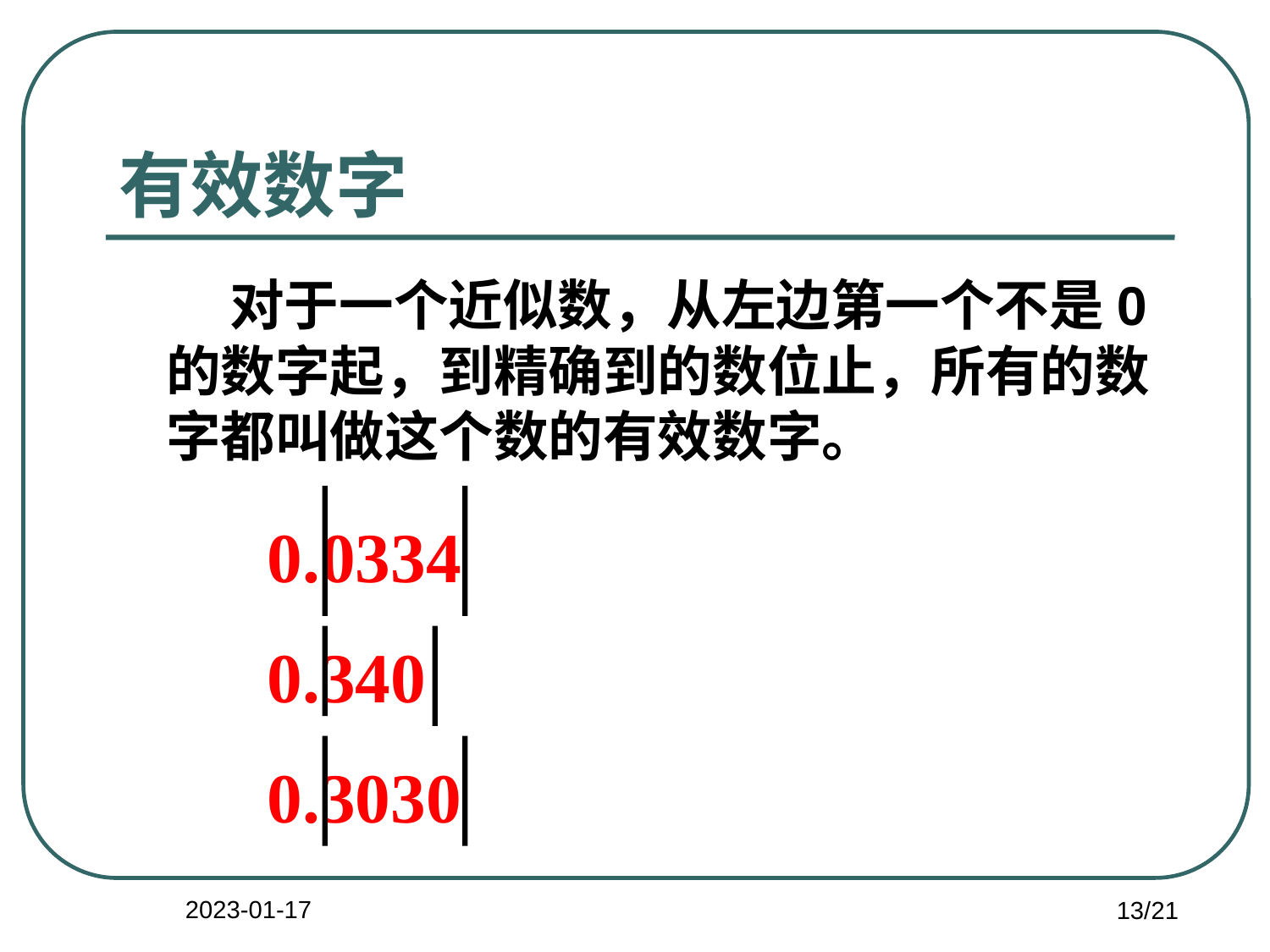

# 有效数字
        对于一个近似数，从左边第一个不是0的数字起，到精确到的数位止，所有的数字都叫做这个数的有效数字。

0.0334
0.340
0.3030

2023-01-17
13/21